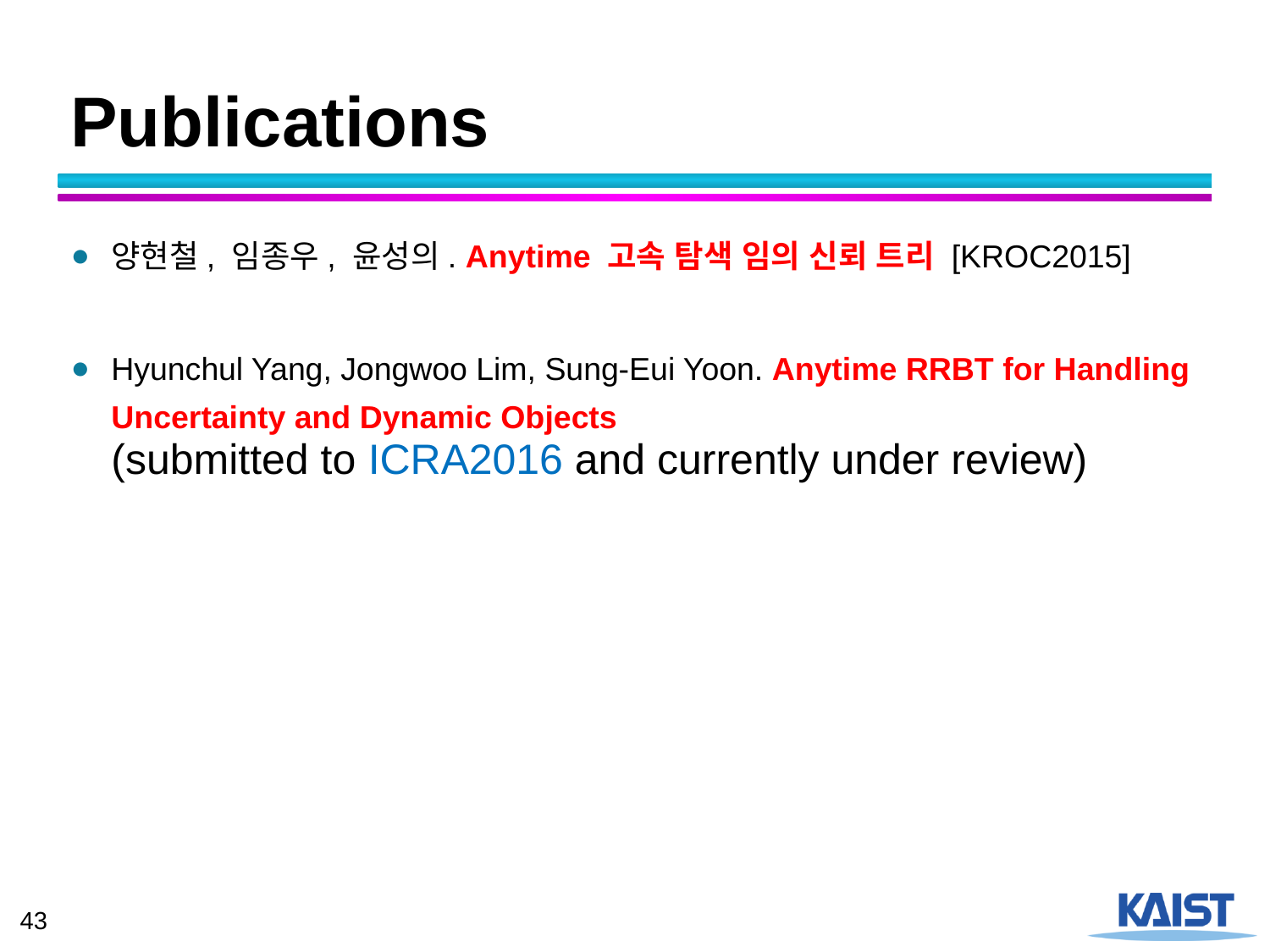

# Publications
양현철, 임종우, 윤성의. Anytime 고속 탐색 임의 신뢰 트리 [KROC2015]
Hyunchul Yang, Jongwoo Lim, Sung-Eui Yoon. Anytime RRBT for Handling Uncertainty and Dynamic Objects
(submitted to ICRA2016 and currently under review)